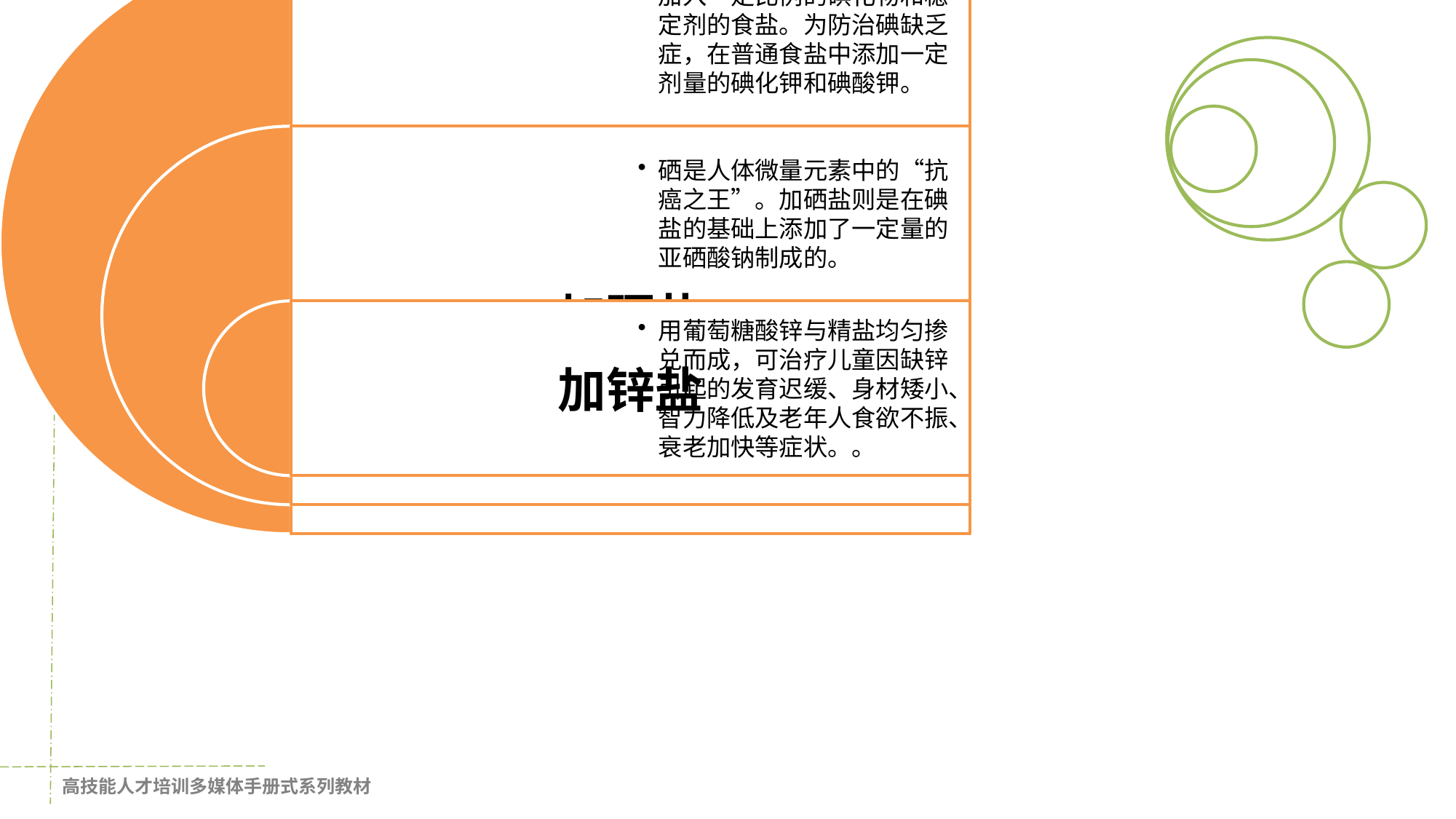

1

食盐的种类
加碘盐
加硒盐
加锌盐
加入一定比例的碘化物和稳定剂的食盐。为防治碘缺乏症，在普通食盐中添加一定剂量的碘化钾和碘酸钾。
硒是人体微量元素中的“抗癌之王”。加硒盐则是在碘盐的基础上添加了一定量的亚硒酸钠制成的。
用葡萄糖酸锌与精盐均匀掺兑而成，可治疗儿童因缺锌引起的发育迟缓、身材矮小、智力降低及老年人食欲不振、衰老加快等症状。。